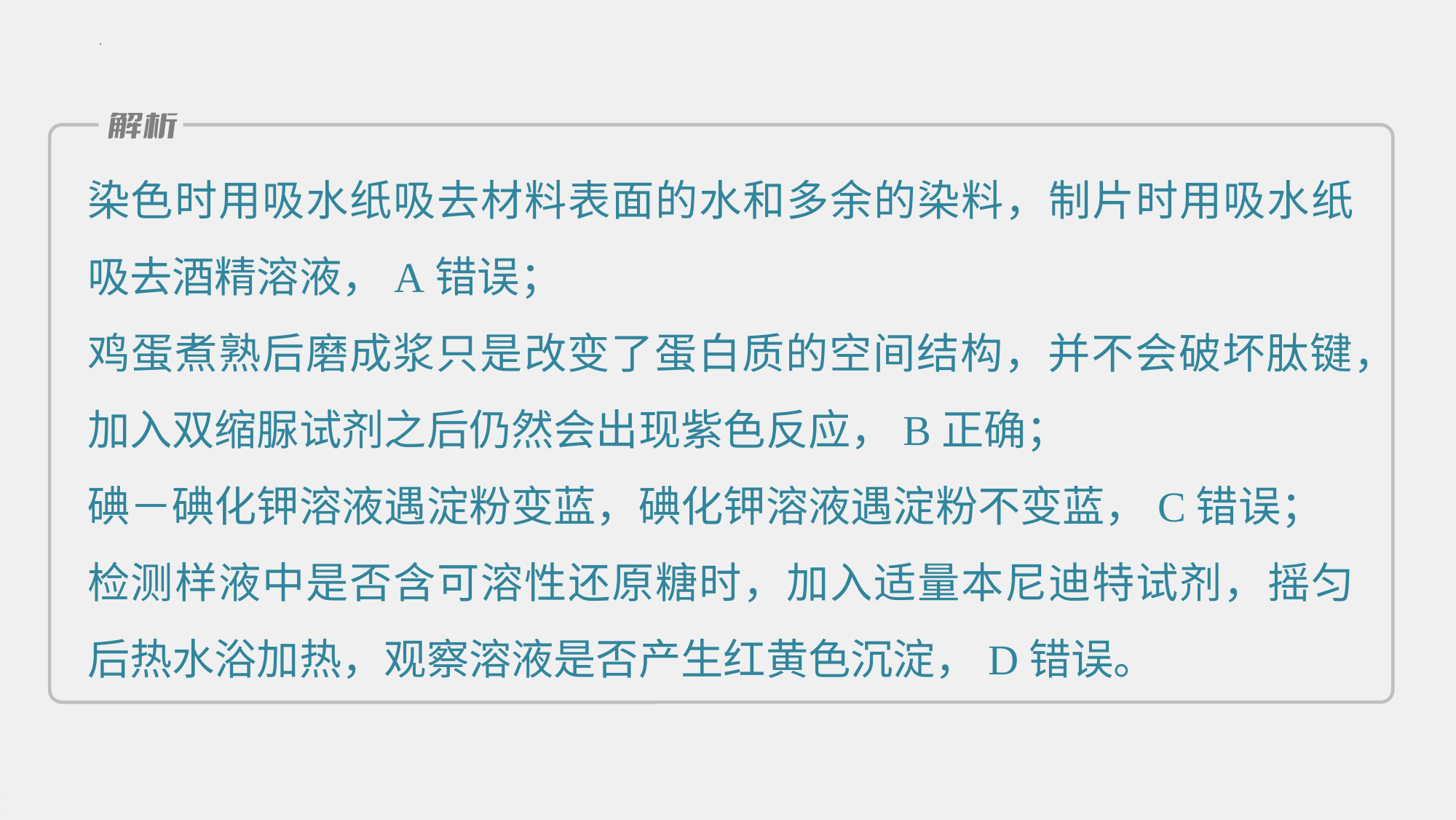

染色时用吸水纸吸去材料表面的水和多余的染料，制片时用吸水纸吸去酒精溶液，A错误；
鸡蛋煮熟后磨成浆只是改变了蛋白质的空间结构，并不会破坏肽键，加入双缩脲试剂之后仍然会出现紫色反应，B正确；
碘－碘化钾溶液遇淀粉变蓝，碘化钾溶液遇淀粉不变蓝，C错误；
检测样液中是否含可溶性还原糖时，加入适量本尼迪特试剂，摇匀后热水浴加热，观察溶液是否产生红黄色沉淀，D错误。